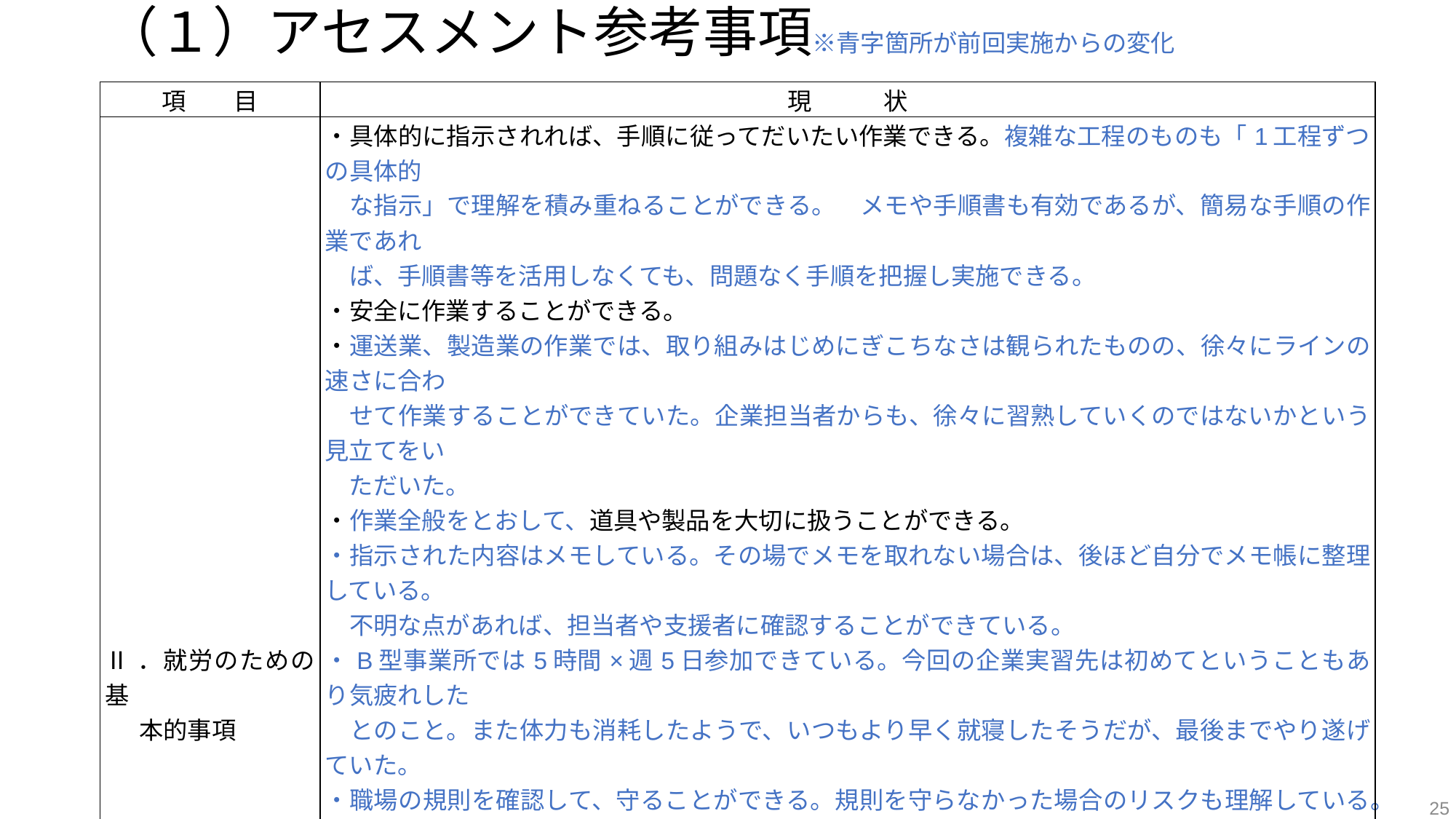

# （１）アセスメント参考事項※青字箇所が前回実施からの変化
| 項　　目 | 現　　　状 |
| --- | --- |
| Ⅱ．就労のための基 本的事項 | ・具体的に指示されれば、手順に従ってだいたい作業できる。複雑な工程のものも「1工程ずつの具体的 　な指示」で理解を積み重ねることができる。　メモや手順書も有効であるが、簡易な手順の作業であれ 　ば、手順書等を活用しなくても、問題なく手順を把握し実施できる。 ・安全に作業することができる。 ・運送業、製造業の作業では、取り組みはじめにぎこちなさは観られたものの、徐々にラインの速さに合わ 　せて作業することができていた。企業担当者からも、徐々に習熟していくのではないかという見立てをい 　ただいた。 ・作業全般をとおして、道具や製品を大切に扱うことができる。 ・指示された内容はメモしている。その場でメモを取れない場合は、後ほど自分でメモ帳に整理している。 　不明な点があれば、担当者や支援者に確認することができている。 ・B型事業所では5時間×週5日参加できている。今回の企業実習先は初めてということもあり気疲れした 　とのこと。また体力も消耗したようで、いつもより早く就寝したそうだが、最後までやり遂げていた。 ・職場の規則を確認して、守ることができる。規則を守らなかった場合のリスクも理解している。 ・身だしなみは整っている。事前に確認しながら準備することができる。 ・「支援者への早期相談」や「7秒間の深呼吸」といった対処に取り組みは効果があると実感している。 　自分の認知の癖を理解し、折り合いをつけながら働くことも必要な場面があると捉えている。 ・スモールステップでの成功体験や丁寧な関わりを通じ、過度な自己否定感や不安は大きく緩和している。 　新しい業務や課題に直面した際も、むやみに「自分にはできない」と抱え込まず、支援者に相談しながら 　前向きに気持ちを切り替えられる場面が増えた。また、気持ちに余裕が生まれたためか、周囲へのイライ 　ラも減少しており、自分と他者との違いを受け入れながら落ち着いて作業に取り組む姿勢が定着してい 　る。 |
25